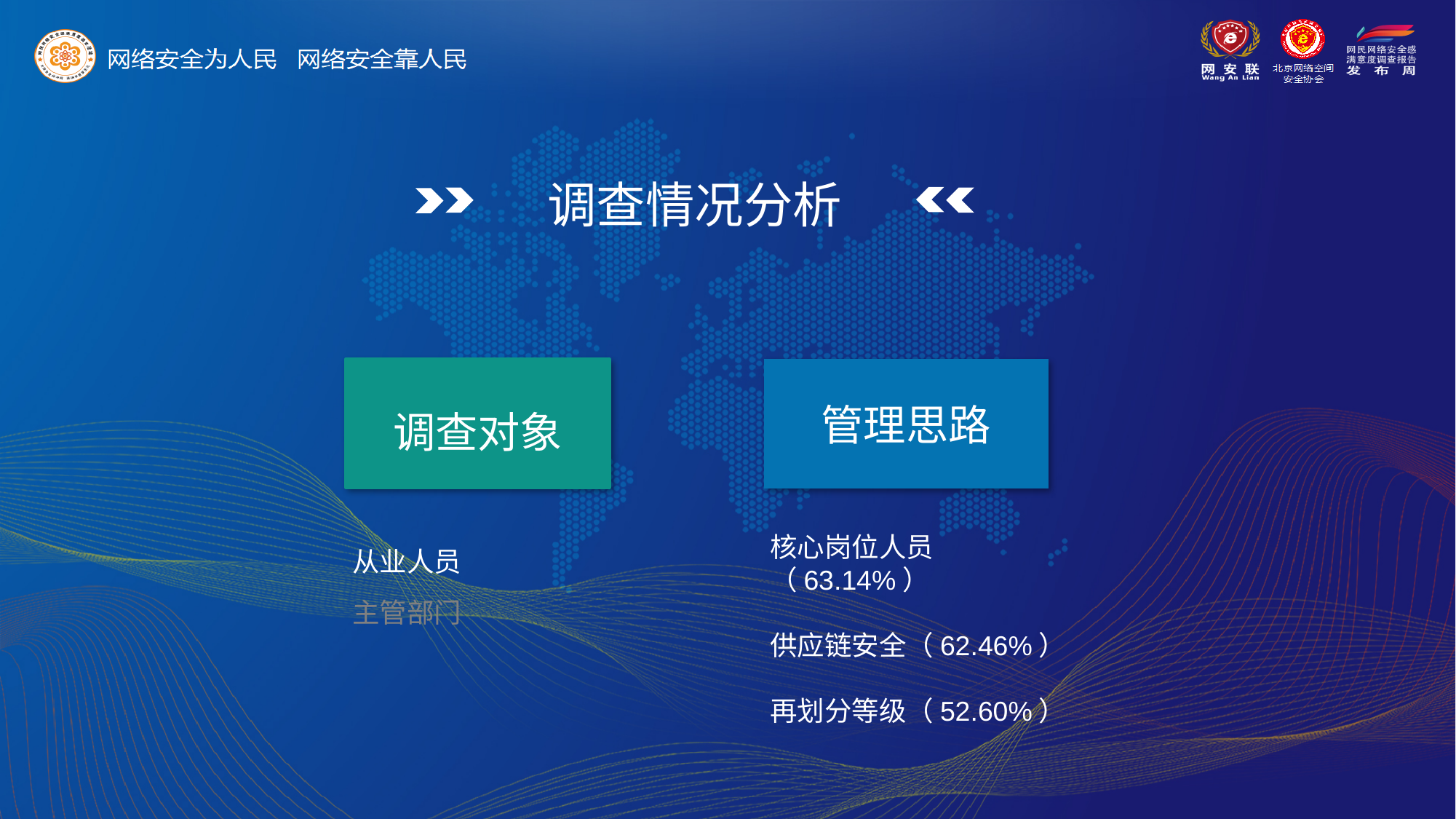

调查情况分析

调查对象
管理思路

从业人员

主管部门

核心岗位人员（63.14%）

供应链安全（62.46%）

再划分等级（52.60%）